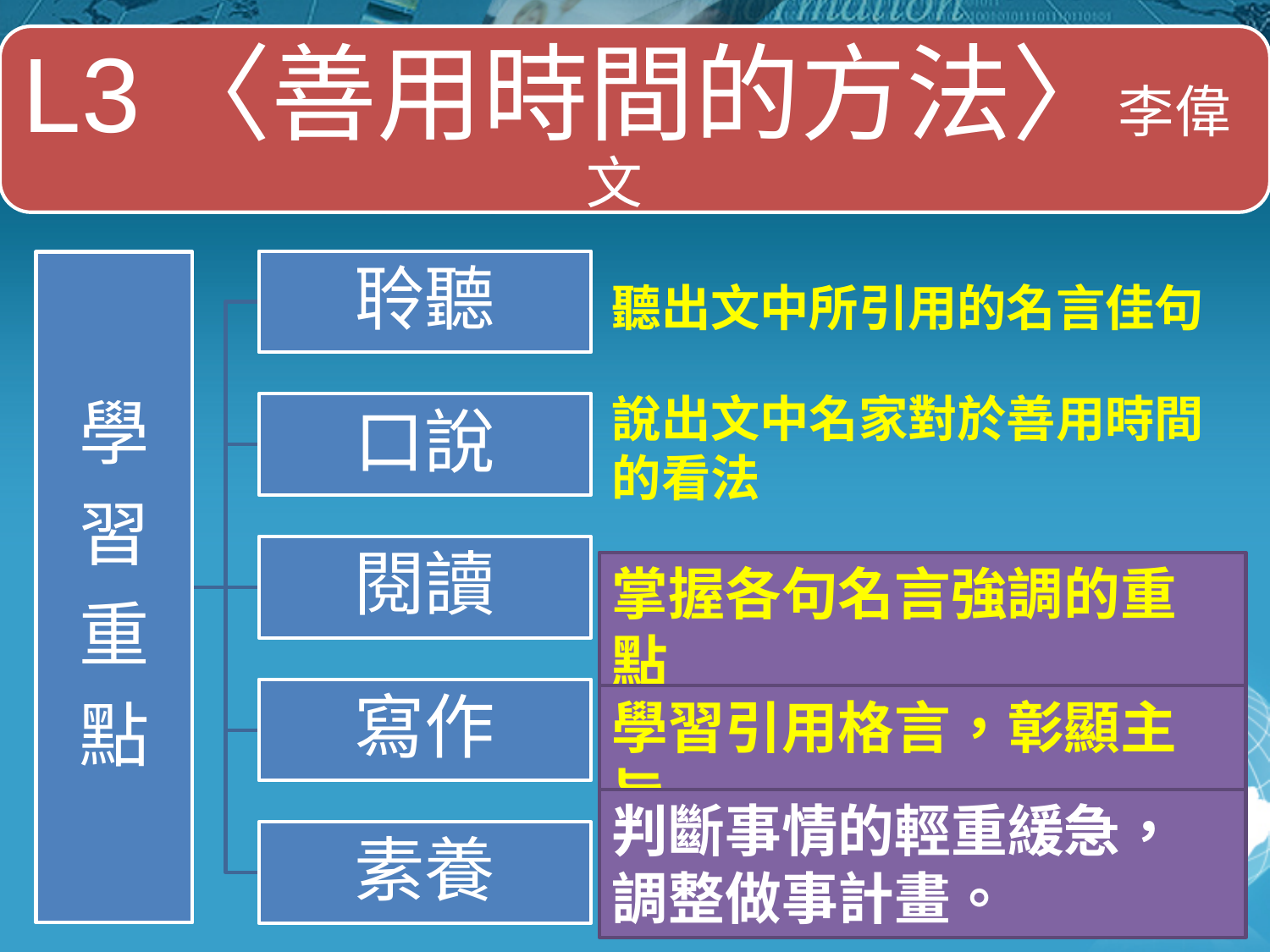

L3〈善用時間的方法〉李偉文
學
習
重
點
聆聽
口說
閱讀
寫作
素養
聽出文中所引用的名言佳句
說出文中名家對於善用時間的看法
掌握各句名言強調的重點
學習引用格言，彰顯主旨
判斷事情的輕重緩急，
調整做事計畫。